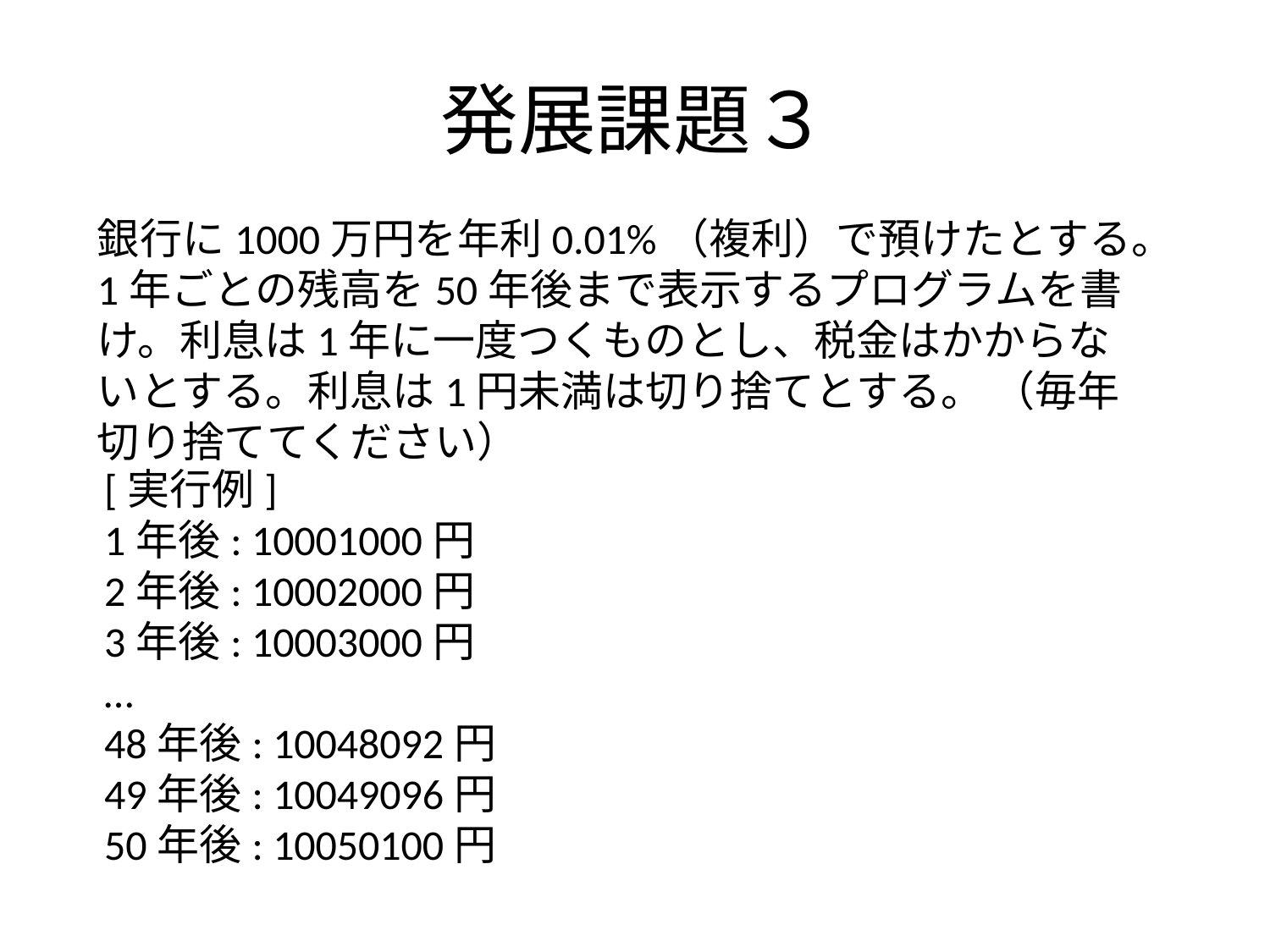

# 発展課題３
銀行に1000万円を年利0.01%（複利）で預けたとする。1年ごとの残高を50年後まで表示するプログラムを書け。利息は1年に一度つくものとし、税金はかからないとする。利息は1円未満は切り捨てとする。 （毎年切り捨ててください）
[実行例]
1年後: 10001000円
2年後: 10002000円
3年後: 10003000円
…
48年後: 10048092円
49年後: 10049096円
50年後: 10050100円